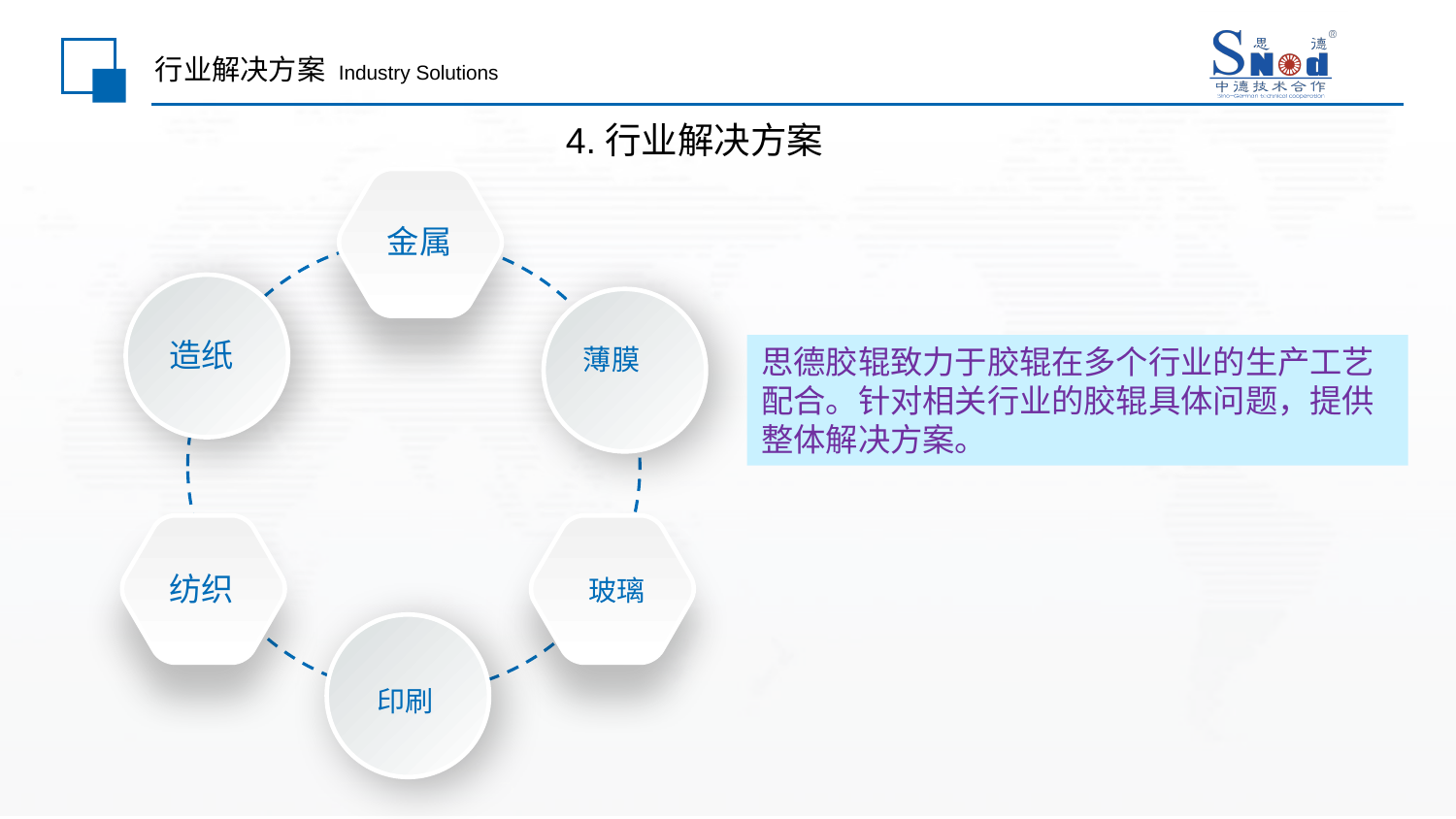

# 行业解决方案 Industry Solutions
4.行业解决方案

金属

造纸

纺织
玻璃

  印刷

薄膜
思德胶辊致力于胶辊在多个行业的生产工艺配合。针对相关行业的胶辊具体问题，提供整体解决方案。